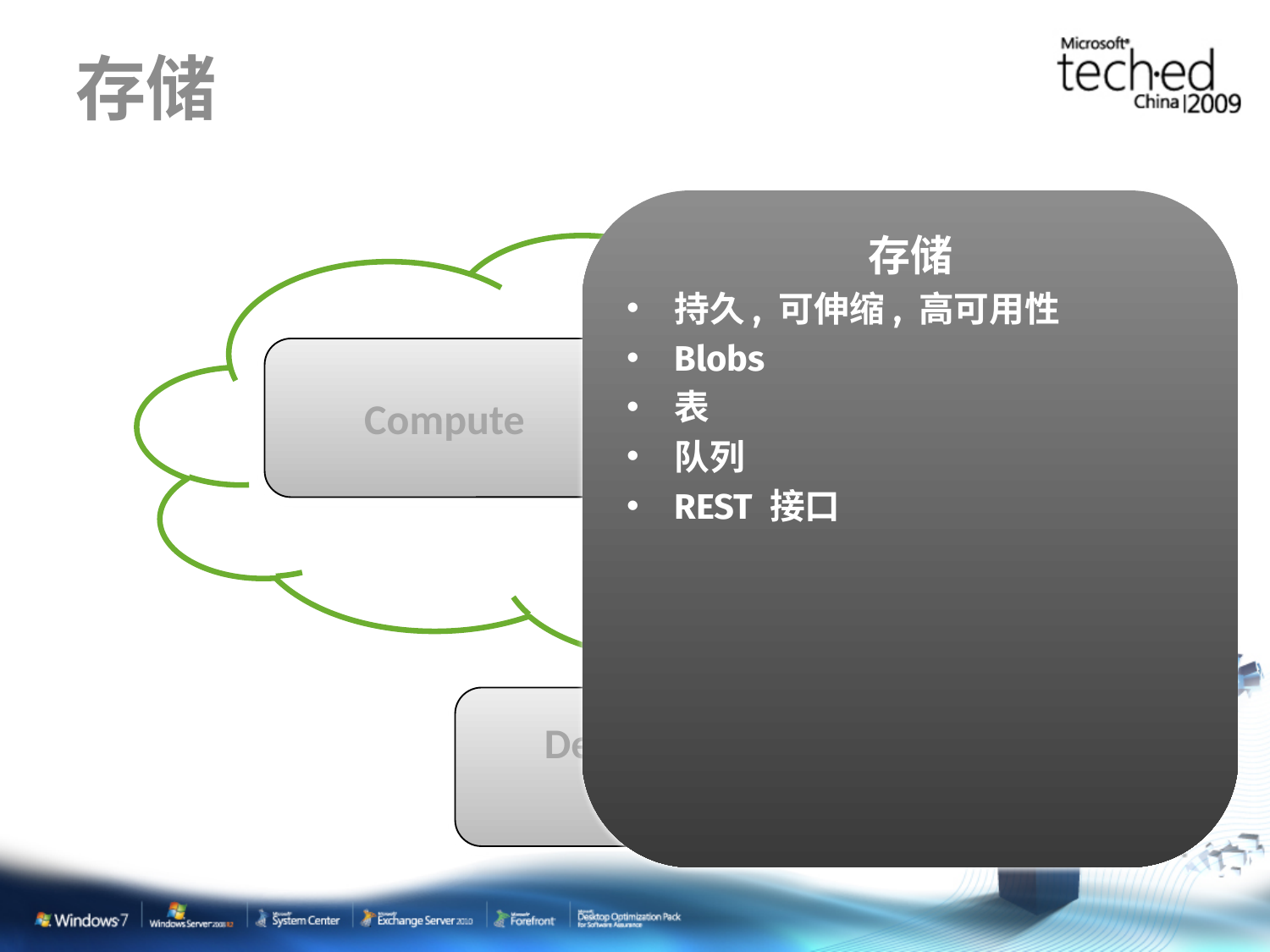

# 存储
存储
持久, 可伸缩, 高可用性
Blobs
表
队列
REST 接口

Compute
Developer
Tools